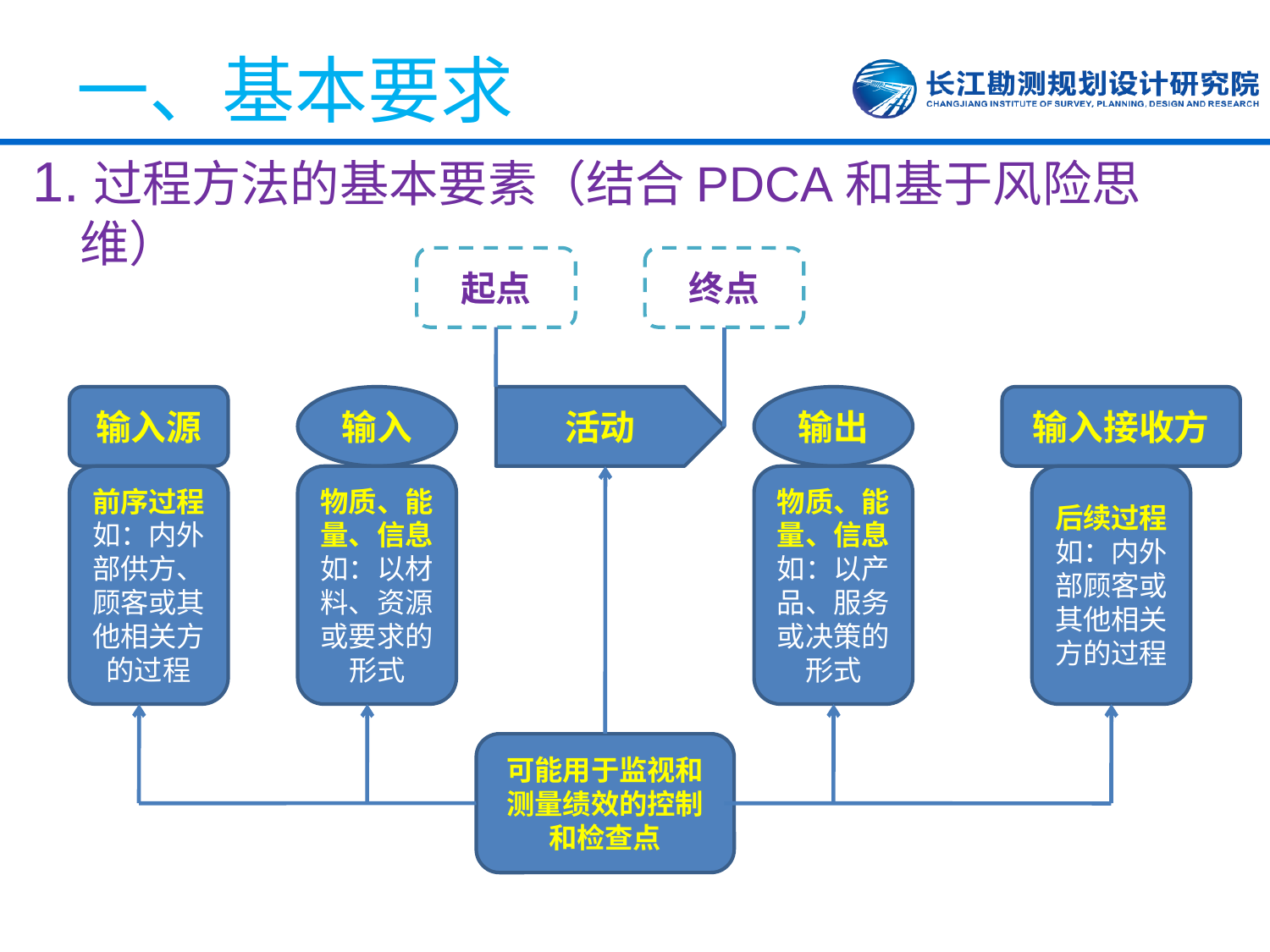

# 一、基本要求
1.过程方法的基本要素（结合PDCA和基于风险思维）

起点
终点
输入源
输入
活动
输出
输入接收方
前序过程
如：内外部供方、顾客或其他相关方的过程
物质、能量、信息
如：以材料、资源或要求的形式
物质、能量、信息
如：以产品、服务或决策的形式
后续过程
如：内外部顾客或其他相关方的过程
可能用于监视和测量绩效的控制和检查点